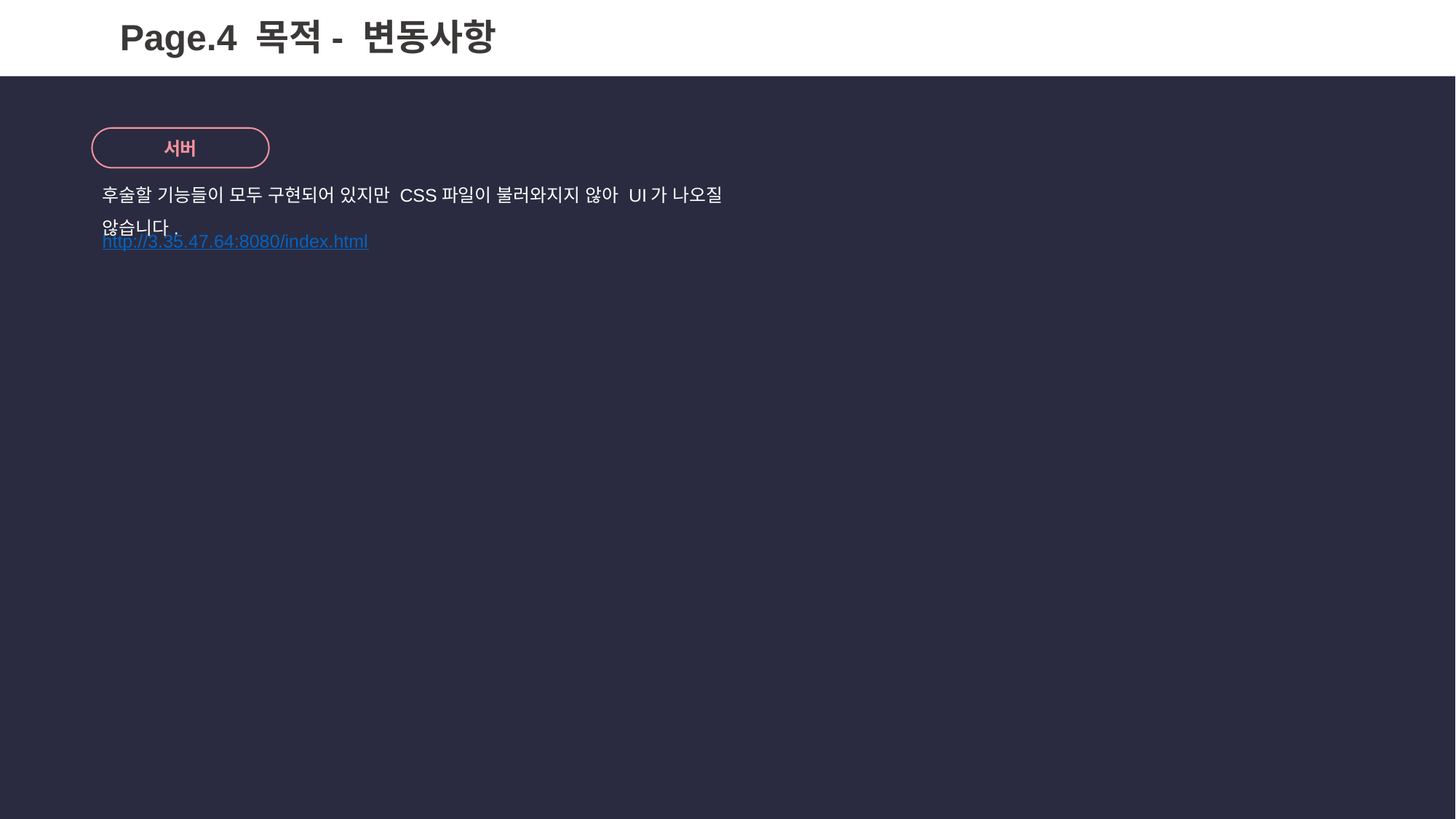

Page.4 목적- 변동사항
서버
후술할 기능들이 모두 구현되어 있지만 CSS파일이 불러와지지 않아 UI가 나오질 않습니다.
http://3.35.47.64:8080/index.html